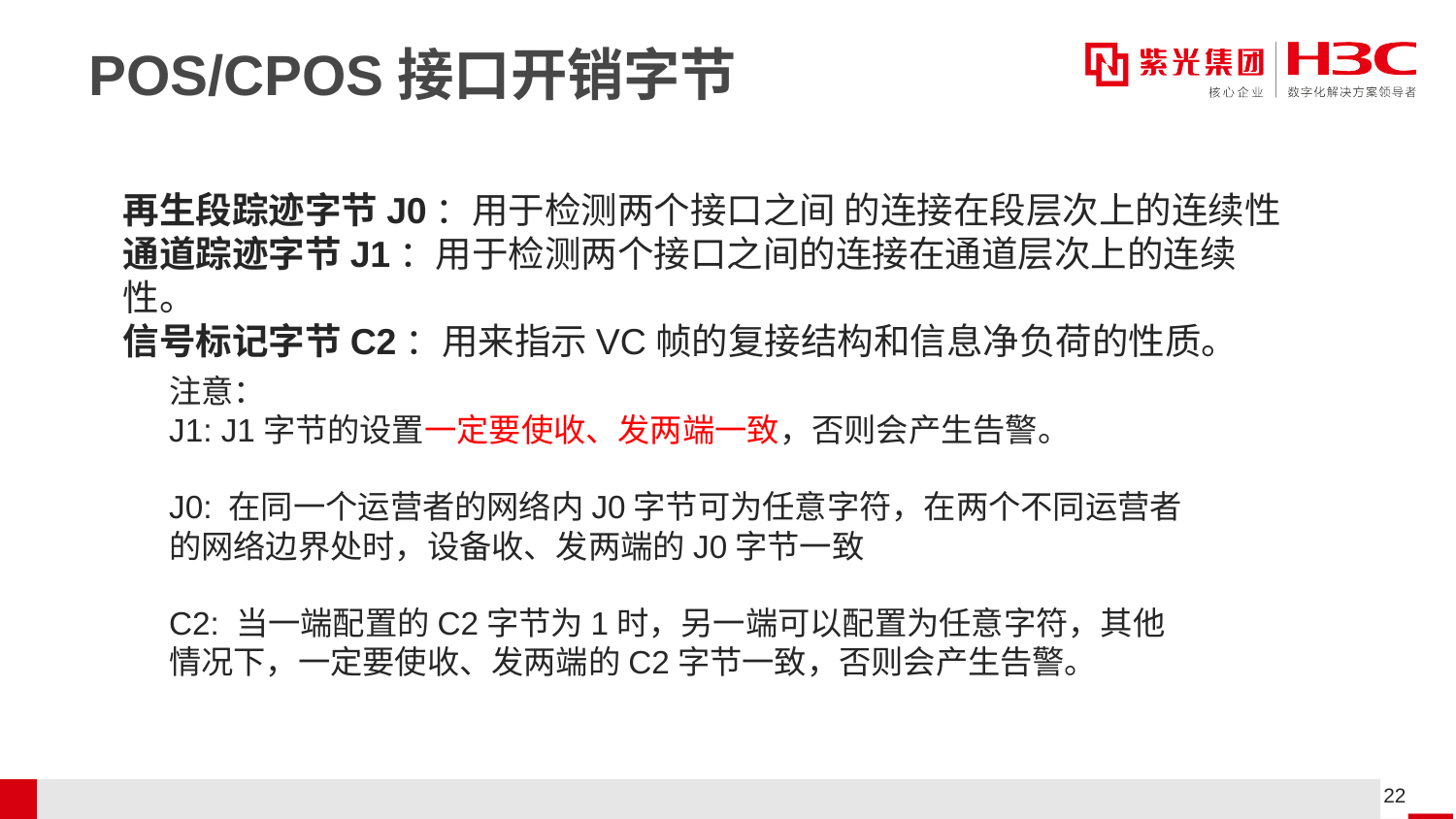

# POS/CPOS接口开销字节
再生段踪迹字节J0：用于检测两个接口之间 的连接在段层次上的连续性
通道踪迹字节J1：用于检测两个接口之间的连接在通道层次上的连续性。
信号标记字节C2：用来指示VC帧的复接结构和信息净负荷的性质。
注意：
J1: J1字节的设置一定要使收、发两端一致，否则会产生告警。

J0: 在同一个运营者的网络内J0字节可为任意字符，在两个不同运营者的网络边界处时，设备收、发两端的J0字节一致

C2: 当一端配置的C2字节为1时，另一端可以配置为任意字符，其他情况下，一定要使收、发两端的C2字节一致，否则会产生告警。